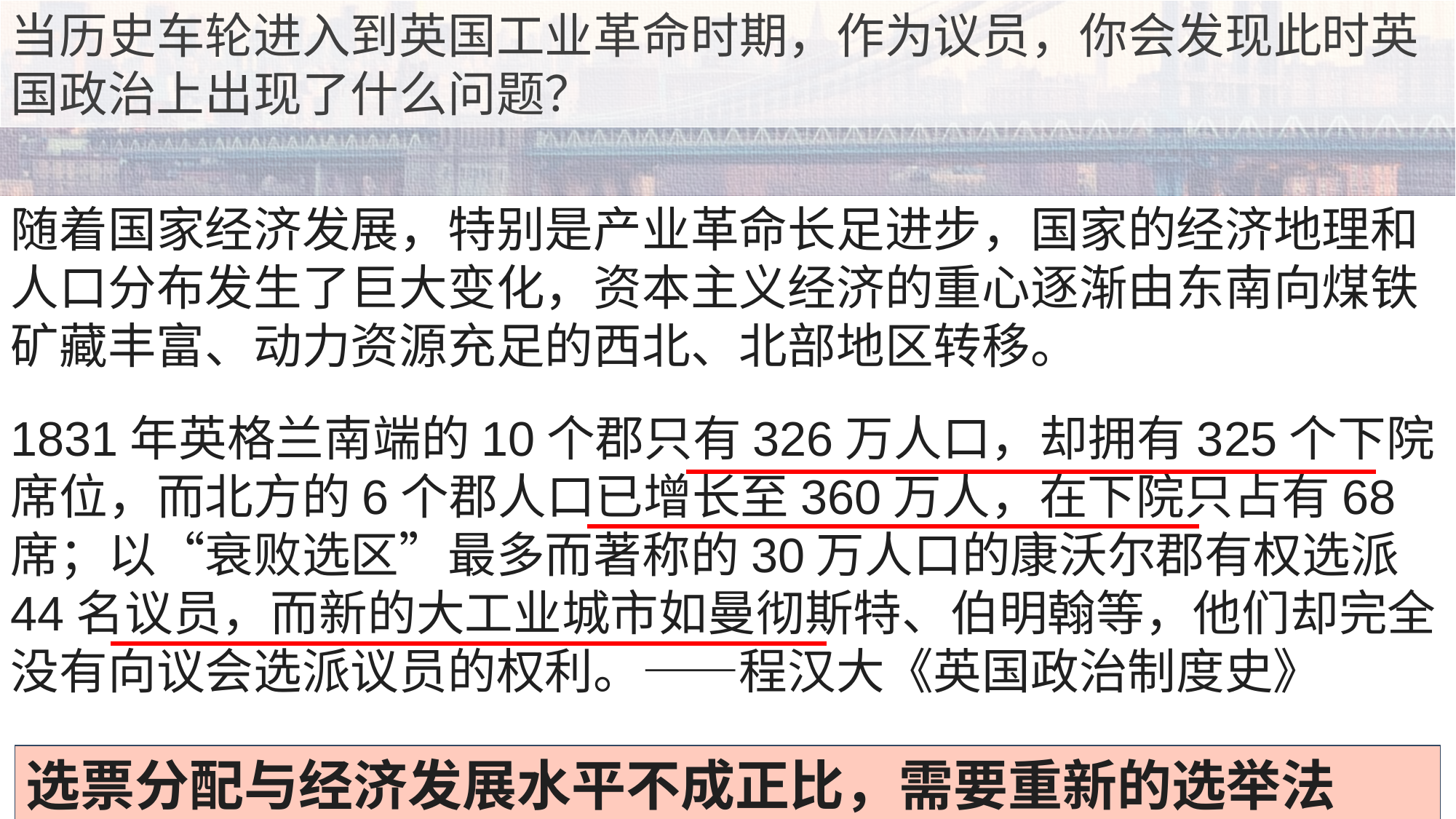

当历史车轮进入到英国工业革命时期，作为议员，你会发现此时英国政治上出现了什么问题？
随着国家经济发展，特别是产业革命长足进步，国家的经济地理和人口分布发生了巨大变化，资本主义经济的重心逐渐由东南向煤铁矿藏丰富、动力资源充足的西北、北部地区转移。
1831年英格兰南端的10个郡只有326万人口，却拥有325个下院席位，而北方的6个郡人口已增长至360万人，在下院只占有68席；以“衰败选区”最多而著称的30万人口的康沃尔郡有权选派44名议员，而新的大工业城市如曼彻斯特、伯明翰等，他们却完全没有向议会选派议员的权利。——程汉大《英国政治制度史》
选票分配与经济发展水平不成正比，需要重新的选举法
30